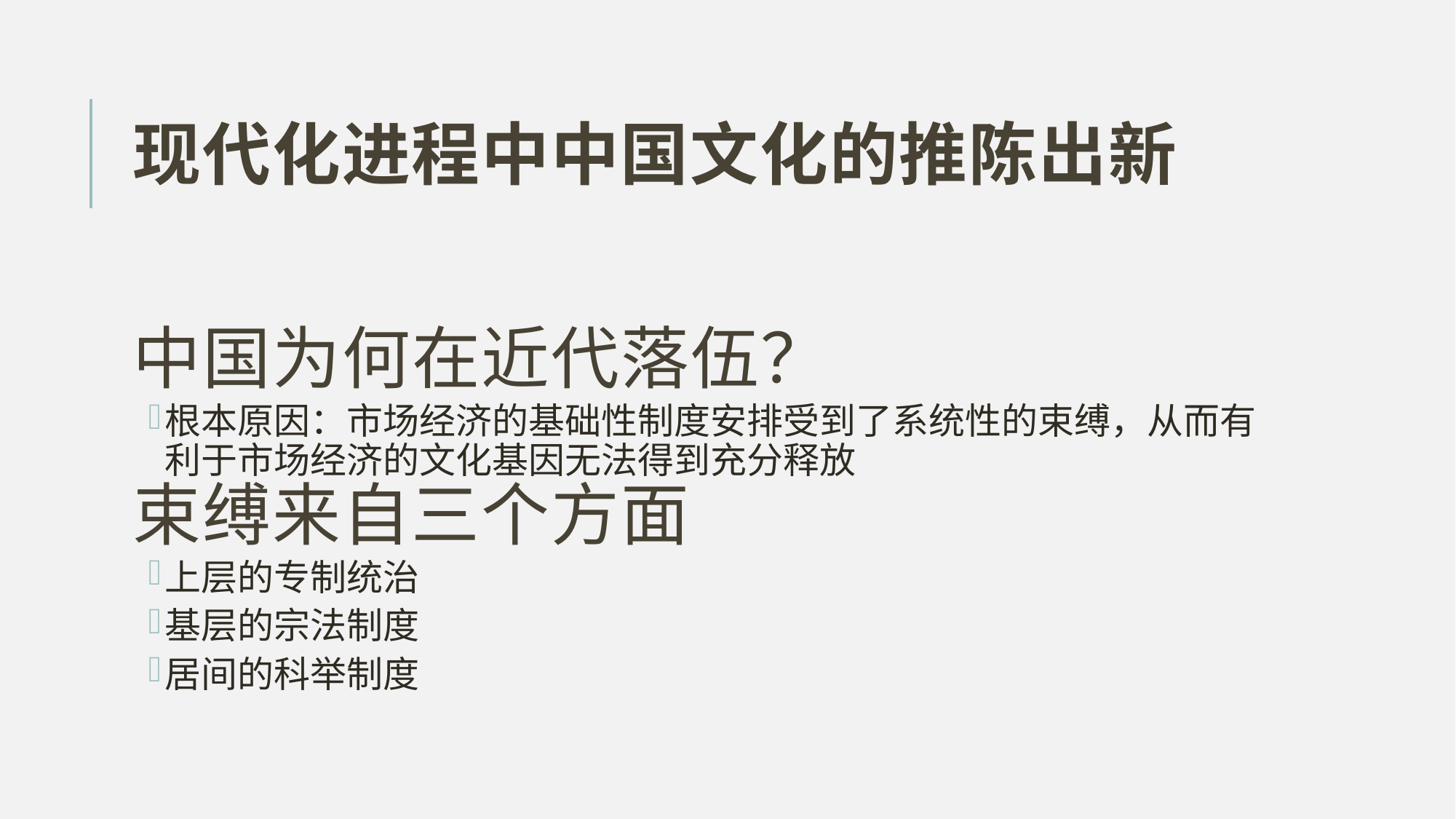

# 现代化进程中中国文化的推陈出新
中国为何在近代落伍？
根本原因：市场经济的基础性制度安排受到了系统性的束缚，从而有利于市场经济的文化基因无法得到充分释放
束缚来自三个方面
上层的专制统治
基层的宗法制度
居间的科举制度